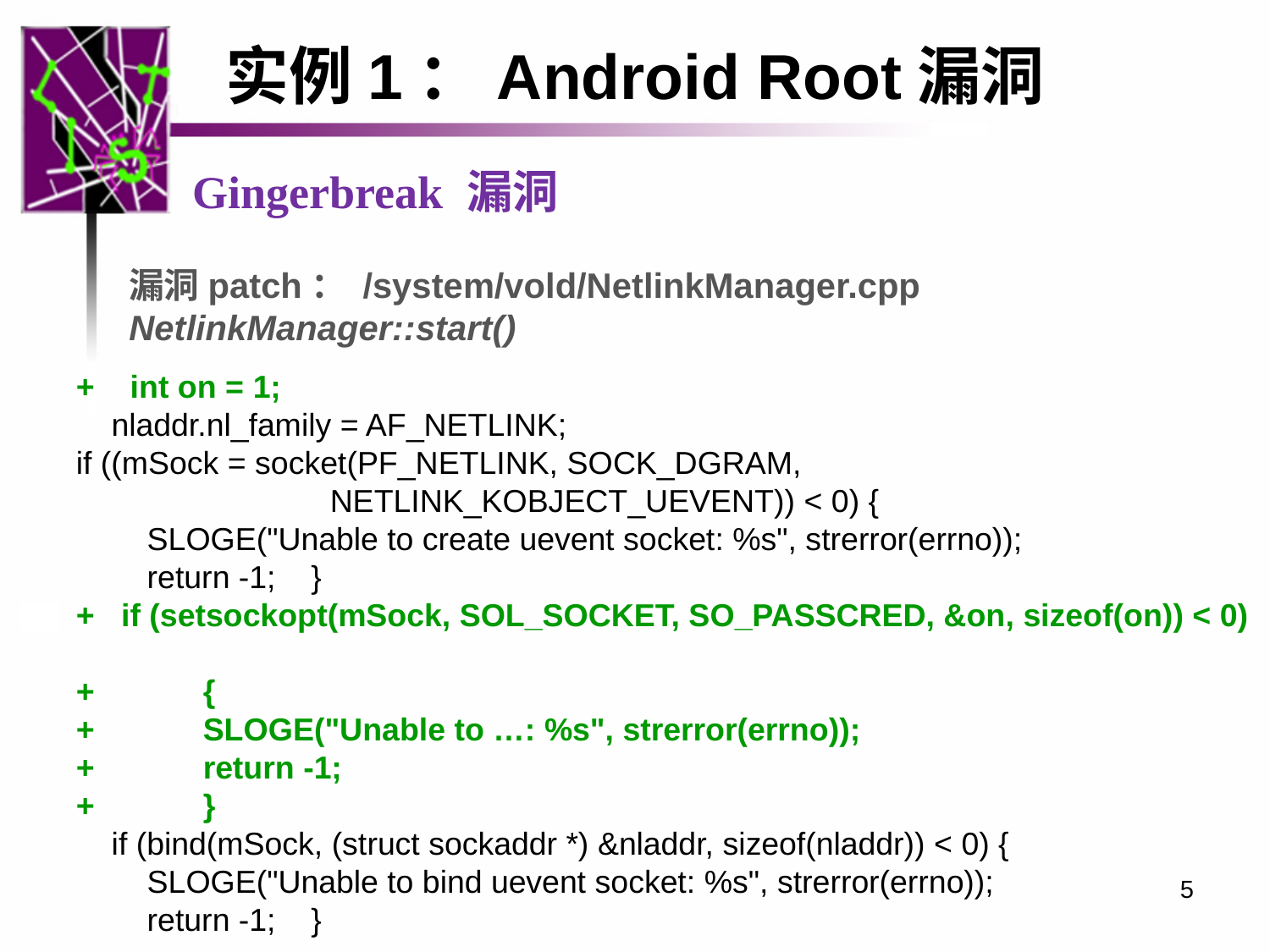

实例1：Android Root漏洞
Gingerbreak 漏洞
漏洞patch： /system/vold/NetlinkManager.cpp NetlinkManager::start()
+    int on = 1;
    nladdr.nl_family = AF_NETLINK;
if ((mSock = socket(PF_NETLINK, SOCK_DGRAM,
		NETLINK_KOBJECT_UEVENT)) < 0) {
        SLOGE("Unable to create uevent socket: %s", strerror(errno));
        return -1;    }
+   if (setsockopt(mSock, SOL_SOCKET, SO_PASSCRED, &on, sizeof(on)) < 0)
+	{
+        	SLOGE("Unable to …: %s", strerror(errno));
+        	return -1;
+    	}
    if (bind(mSock, (struct sockaddr *) &nladdr, sizeof(nladdr)) < 0) {
        SLOGE("Unable to bind uevent socket: %s", strerror(errno));
        return -1;    }

5